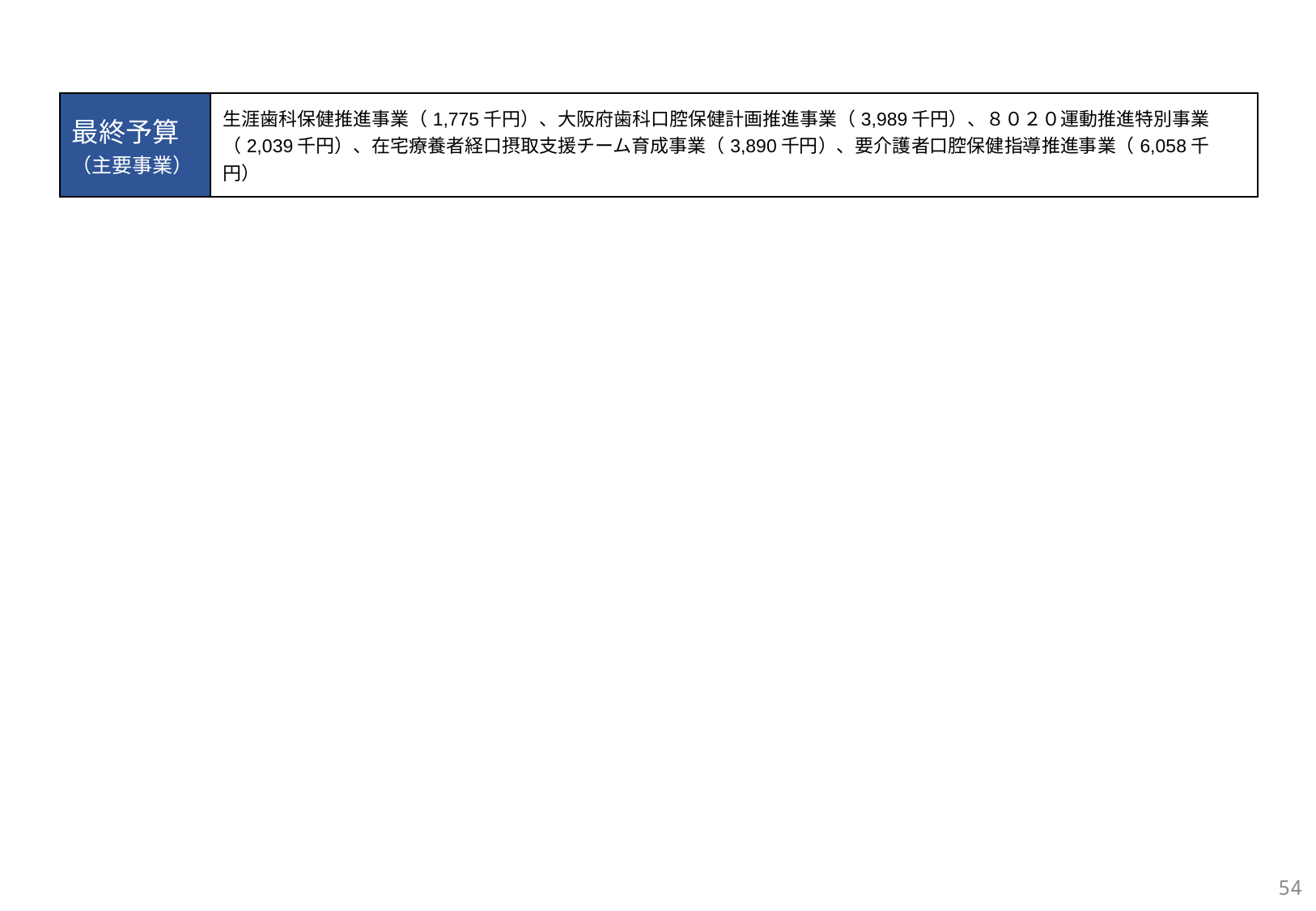

| 最終予算 （主要事業） | 生涯歯科保健推進事業（1,775千円）、大阪府歯科口腔保健計画推進事業（3,989千円）、８０２０運動推進特別事業（2,039千円）、在宅療養者経口摂取支援チーム育成事業（3,890千円）、要介護者口腔保健指導推進事業（6,058千円） |
| --- | --- |
54